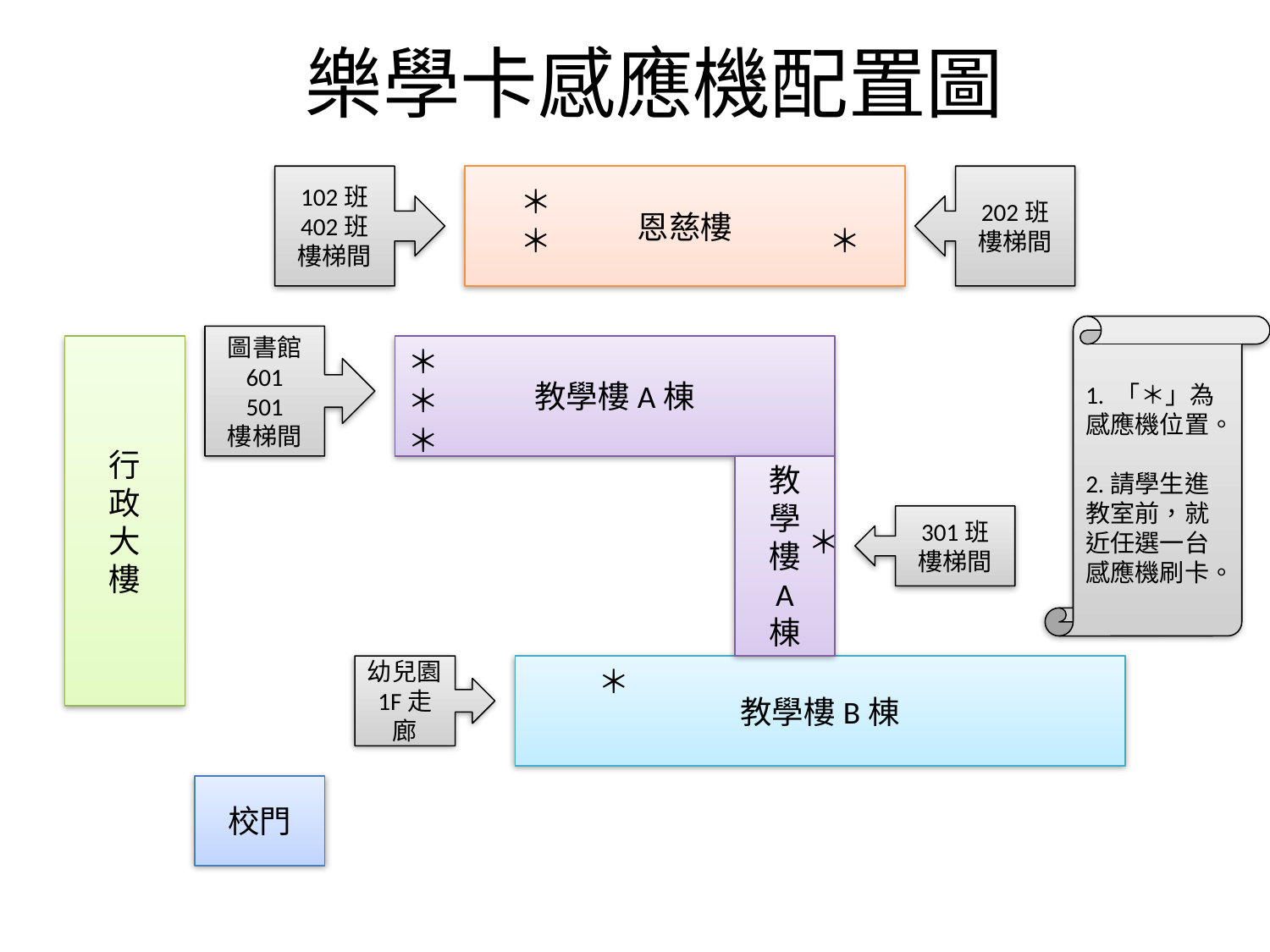

樂學卡感應機配置圖
102班
402班
樓梯間
恩慈樓
202班
樓梯間
＊
＊
＊
1. 「＊」為  感應機位置。

2.請學生進教室前，就近任選一台感應機刷卡。
圖書館
601
501
樓梯間
行
政
大
樓
教學樓A棟
＊
＊
＊
教
學
樓
A
棟
301班
樓梯間
＊
幼兒園1F走廊
教學樓B棟
＊
校門